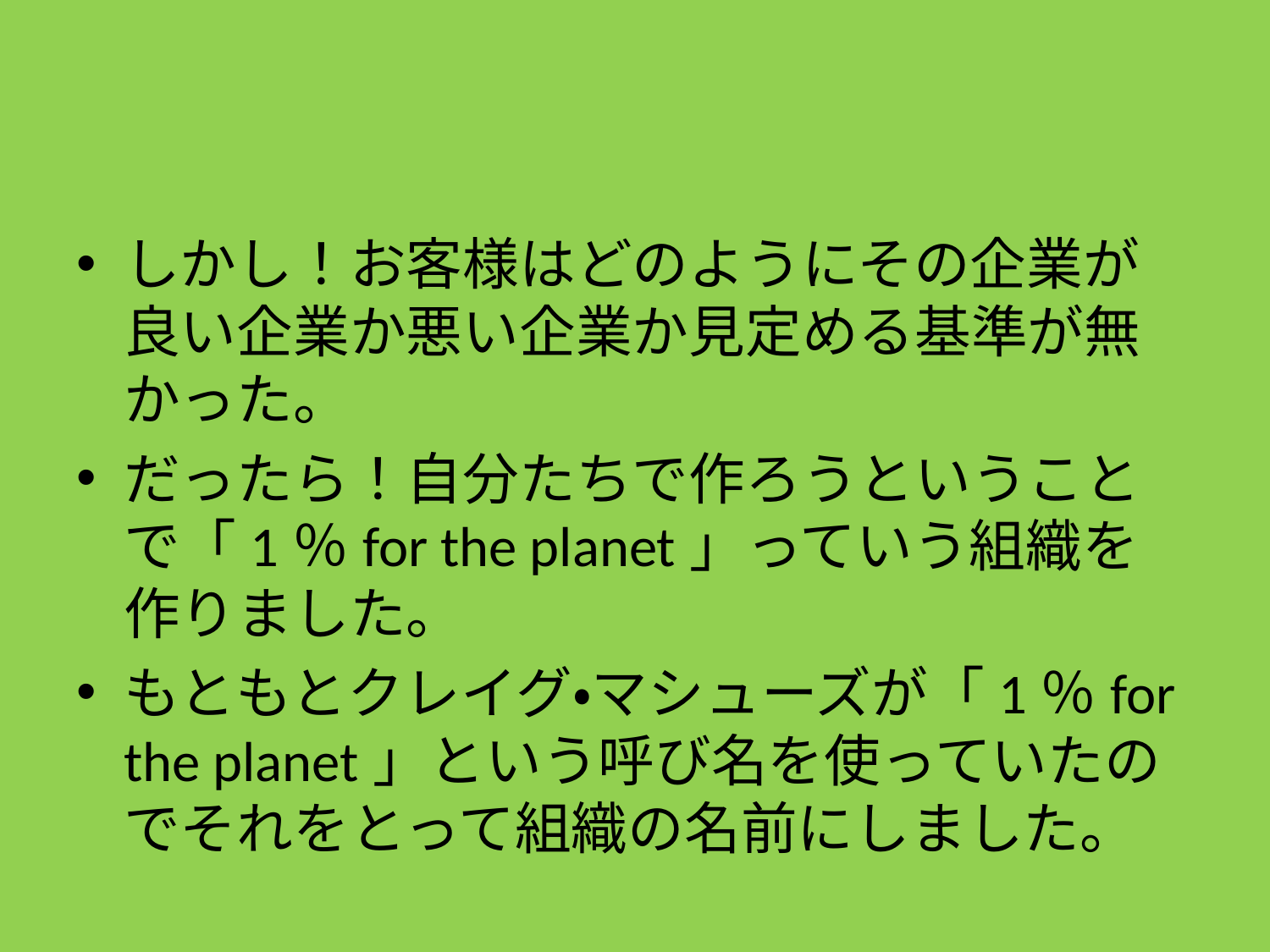

#
しかし！お客様はどのようにその企業が良い企業か悪い企業か見定める基準が無かった。
だったら！自分たちで作ろうということで「1％for the planet」っていう組織を作りました。
もともとクレイグ・マシューズが「1％for the planet」という呼び名を使っていたのでそれをとって組織の名前にしました。